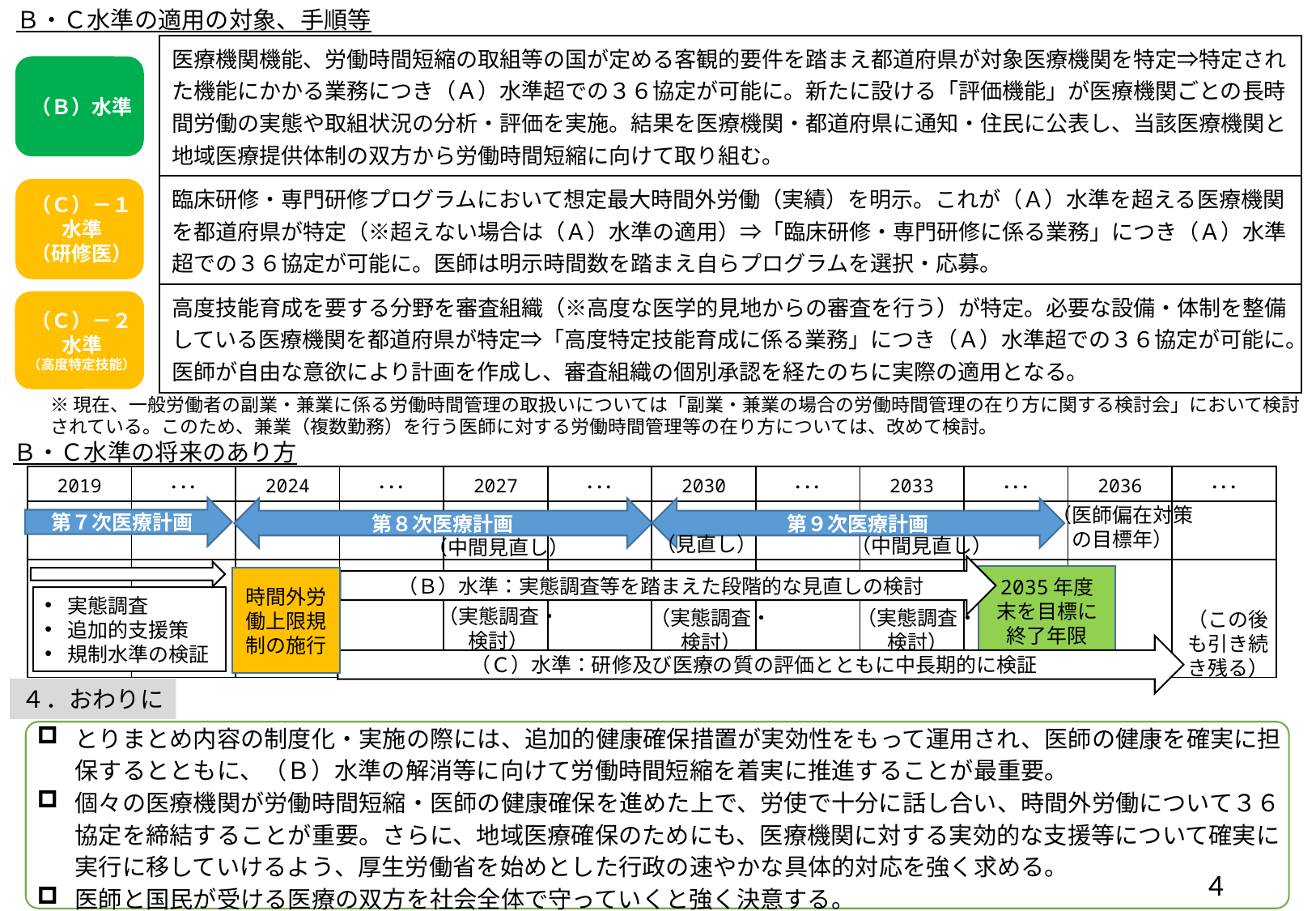

Ｂ・Ｃ水準の適用の対象、手順等
| 医療機関機能、労働時間短縮の取組等の国が定める客観的要件を踏まえ都道府県が対象医療機関を特定⇒特定された機能にかかる業務につき（Ａ）水準超での３６協定が可能に。新たに設ける「評価機能」が医療機関ごとの長時間労働の実態や取組状況の分析・評価を実施。結果を医療機関・都道府県に通知・住民に公表し、当該医療機関と地域医療提供体制の双方から労働時間短縮に向けて取り組む。 |
| --- |
| 臨床研修・専門研修プログラムにおいて想定最大時間外労働（実績）を明示。これが（Ａ）水準を超える医療機関を都道府県が特定（※超えない場合は（Ａ）水準の適用）⇒「臨床研修・専門研修に係る業務」につき（Ａ）水準超での３６協定が可能に。医師は明示時間数を踏まえ自らプログラムを選択・応募。 |
| 高度技能育成を要する分野を審査組織（※高度な医学的見地からの審査を行う）が特定。必要な設備・体制を整備している医療機関を都道府県が特定⇒「高度特定技能育成に係る業務」につき（Ａ）水準超での３６協定が可能に。医師が自由な意欲により計画を作成し、審査組織の個別承認を経たのちに実際の適用となる。 |
（Ｂ）水準
（Ｃ）－１
水準
（研修医）
（Ｃ）－２
水準
（高度特定技能）
※現在、一般労働者の副業・兼業に係る労働時間管理の取扱いについては「副業・兼業の場合の労働時間管理の在り方に関する検討会」において検討されている。このため、兼業（複数勤務）を行う医師に対する労働時間管理等の在り方については、改めて検討。
Ｂ・Ｃ水準の将来のあり方
| 2019 | ･･･ | 2024 | ･･･ | 2027 | ･･･ | 2030 | ･･･ | 2033 | ･･･ | 2036 | ･･･ |
| --- | --- | --- | --- | --- | --- | --- | --- | --- | --- | --- | --- |
|  |  |  |  |  |  |  |  |  |  |  |  |
|  |  |  |  |  |  |  |  |  |  |  |  |
（医師偏在対策の目標年）
第７次医療計画
第８次医療計画
第９次医療計画
（見直し）
（中間見直し）
（中間見直し）
（Ｂ）水準：実態調査等を踏まえた段階的な見直しの検討

2035年度末を目標に
終了年限
時間外労働上限規制の施行
実態調査
追加的支援策
規制水準の検証
（実態調査・
検討）
（実態調査・
検討）
（実態調査・
検討）
（この後も引き続き残る）
（Ｃ）水準：研修及び医療の質の評価とともに中長期的に検証
４．おわりに
とりまとめ内容の制度化・実施の際には、追加的健康確保措置が実効性をもって運用され、医師の健康を確実に担保するとともに、（Ｂ）水準の解消等に向けて労働時間短縮を着実に推進することが最重要。
個々の医療機関が労働時間短縮・医師の健康確保を進めた上で、労使で十分に話し合い、時間外労働について３６協定を締結することが重要。さらに、地域医療確保のためにも、医療機関に対する実効的な支援等について確実に実行に移していけるよう、厚生労働省を始めとした行政の速やかな具体的対応を強く求める。
医師と国民が受ける医療の双方を社会全体で守っていくと強く決意する。

4